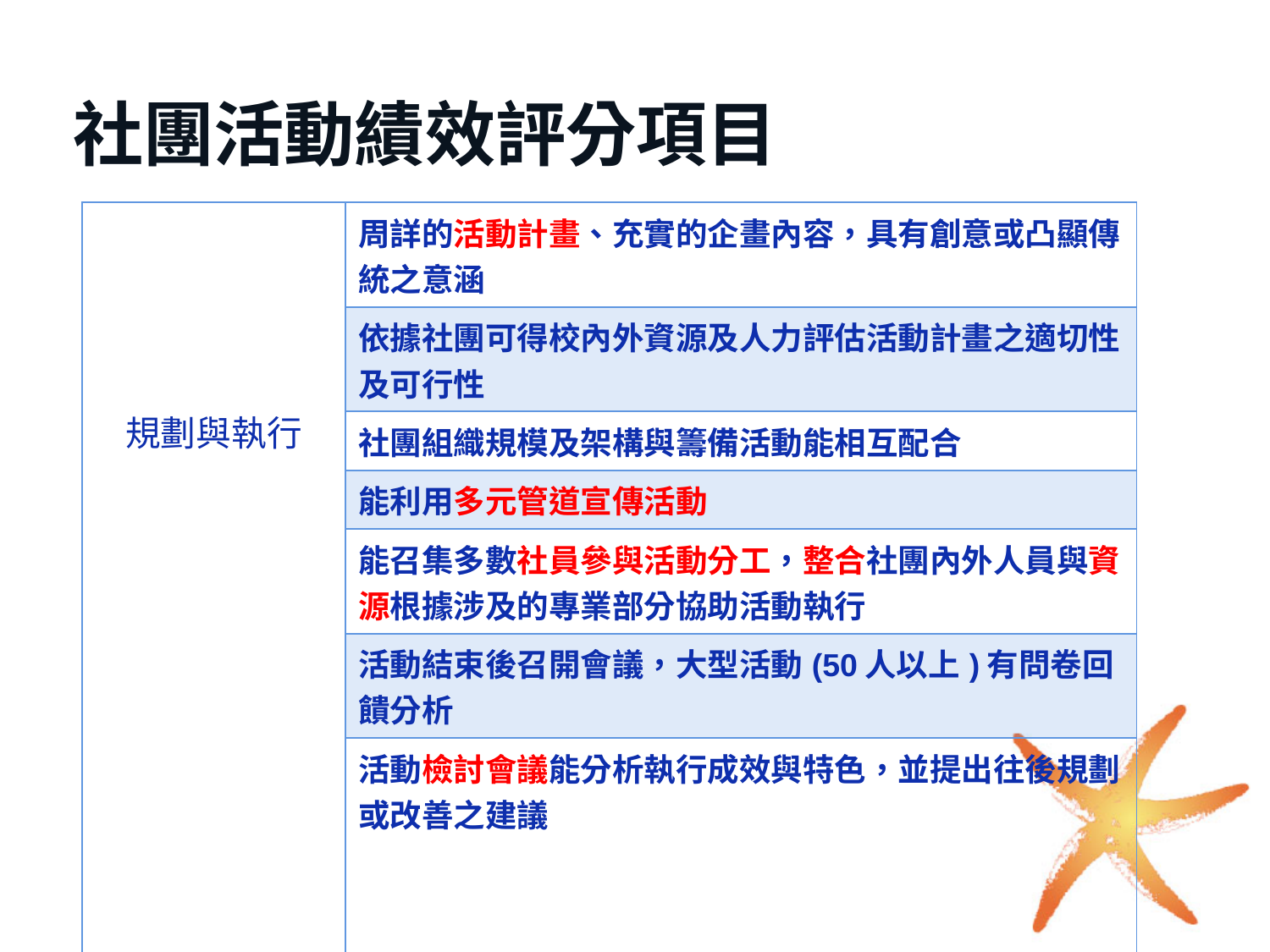

# 社團活動績效評分項目
| 規劃與執行 | 周詳的活動計畫、充實的企畫內容，具有創意或凸顯傳統之意涵 |
| --- | --- |
|  | 依據社團可得校內外資源及人力評估活動計畫之適切性及可行性 |
|  | 社團組織規模及架構與籌備活動能相互配合 |
|  | 能利用多元管道宣傳活動 |
|  | 能召集多數社員參與活動分工，整合社團內外人員與資源根據涉及的專業部分協助活動執行 |
|  | 活動結束後召開會議，大型活動(50人以上)有問卷回饋分析 |
|  | 活動檢討會議能分析執行成效與特色，並提出往後規劃或改善之建議 |